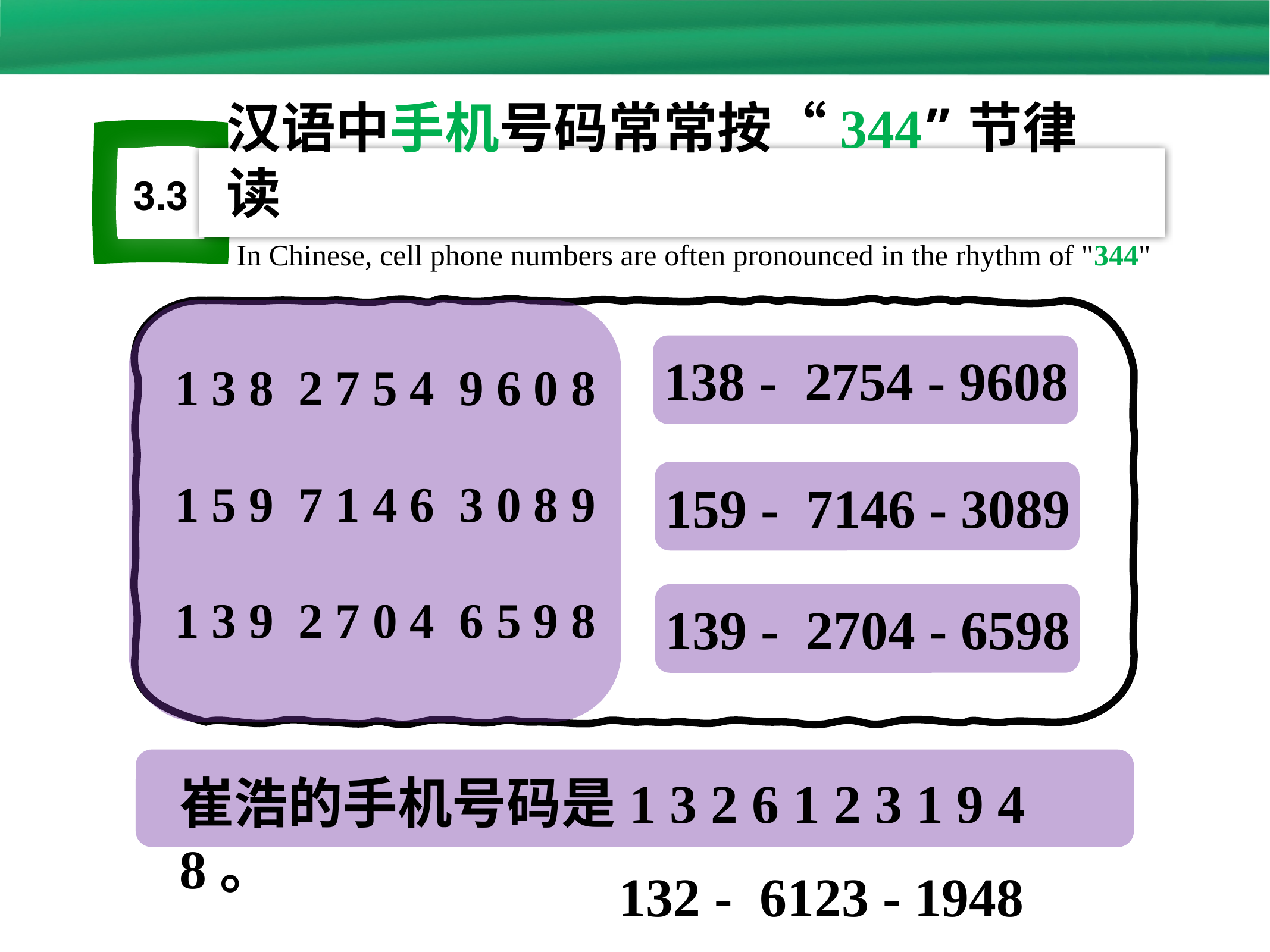

汉语中手机号码常常按“344”节律读

3.3
In Chinese, cell phone numbers are often pronounced in the rhythm of "344"

138 -  2754 - 9608
1 3 8  2 7 5 4  9 6 0 8

1 5 9  7 1 4 6  3 0 8 9
159 -  7146 - 3089

1 3 9  2 7 0 4  6 5 9 8
 139 -  2704 - 6598

崔浩的手机号码是1 3 2 6 1 2 3 1 9 4 8。
132 -  6123 - 1948